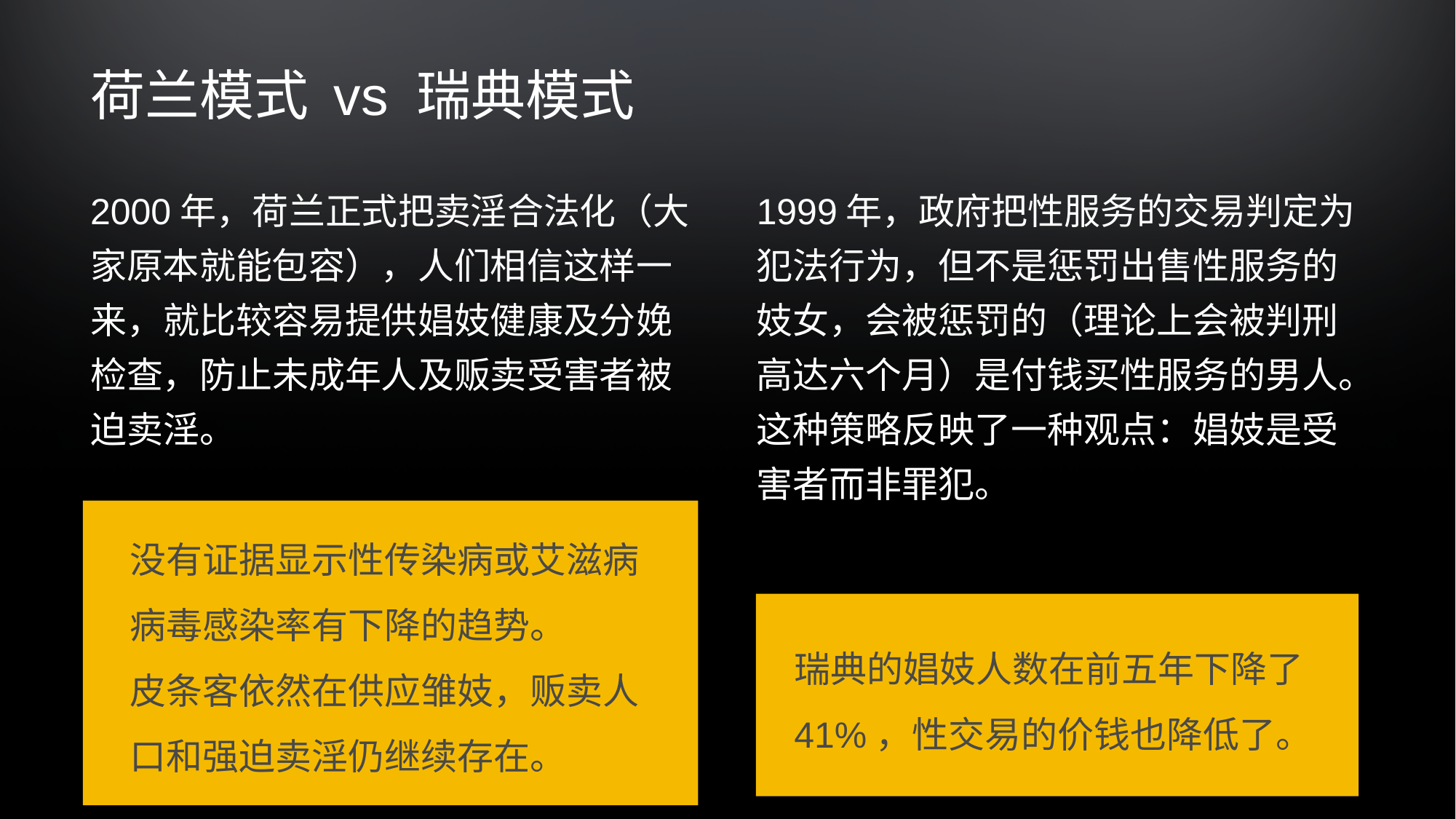

# 荷兰模式 vs 瑞典模式
2000年，荷兰正式把卖淫合法化（大家原本就能包容），人们相信这样一来，就比较容易提供娼妓健康及分娩检查，防止未成年人及贩卖受害者被迫卖淫。
1999年，政府把性服务的交易判定为犯法行为，但不是惩罚出售性服务的妓女，会被惩罚的（理论上会被判刑高达六个月）是付钱买性服务的男人。这种策略反映了一种观点：娼妓是受害者而非罪犯。

没有证据显示性传染病或艾滋病病毒感染率有下降的趋势。
皮条客依然在供应雏妓，贩卖人口和强迫卖淫仍继续存在。

瑞典的娼妓人数在前五年下降了41%，性交易的价钱也降低了。